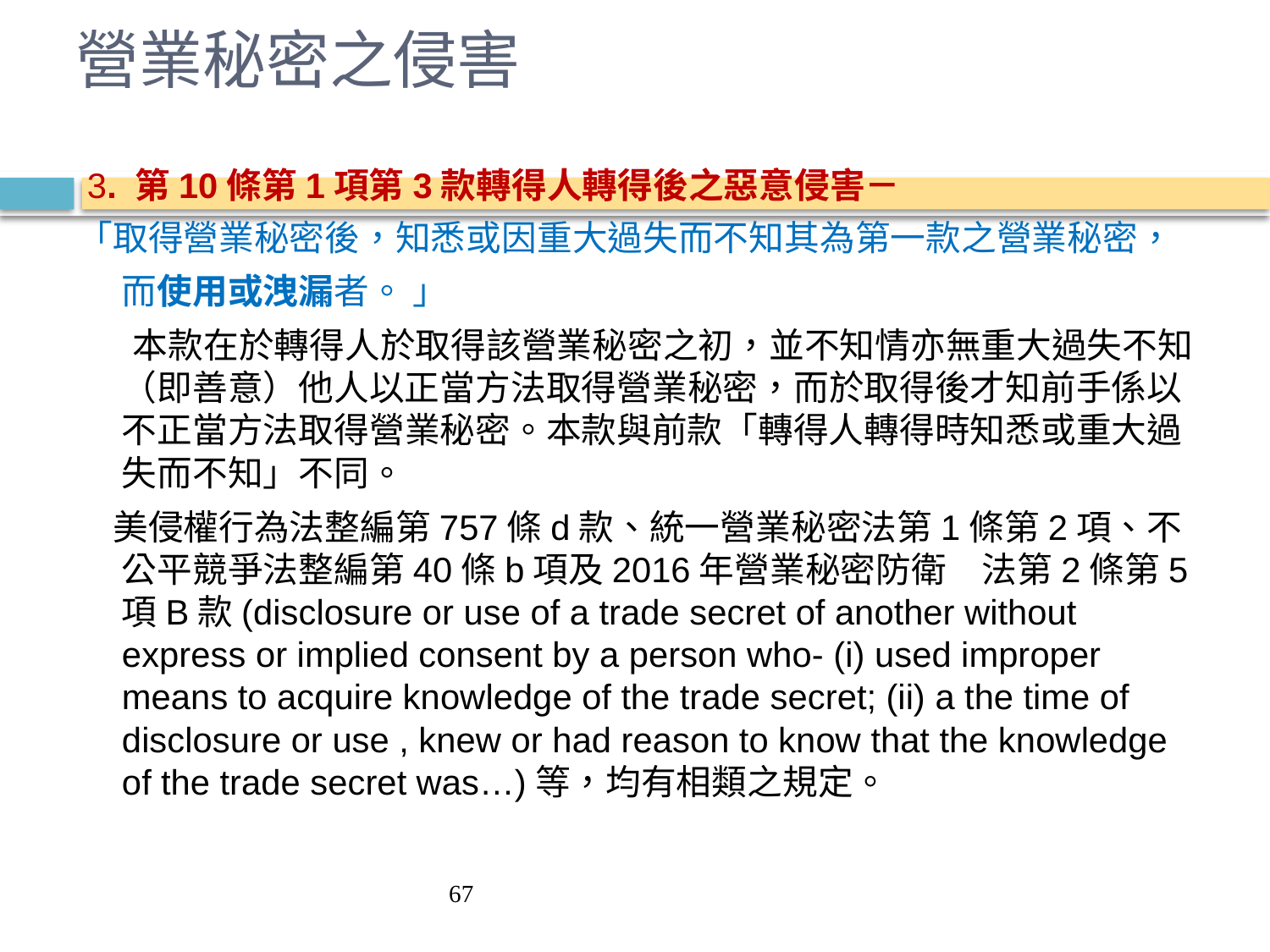

# 營業秘密之侵害
 3. 第10條第1項第3款轉得人轉得後之惡意侵害－
「取得營業秘密後，知悉或因重大過失而不知其為第一款之營業秘密， 而使用或洩漏者。 」
      本款在於轉得人於取得該營業秘密之初，並不知情亦無重大過失不知（即善意）他人以正當方法取得營業秘密，而於取得後才知前手係以不正當方法取得營業秘密。本款與前款「轉得人轉得時知悉或重大過失而不知」不同。
　美侵權行為法整編第757條d款、統一營業秘密法第1條第2項、不公平競爭法整編第40條b項及2016年營業秘密防衛　法第2條第5項B款(disclosure or use of a trade secret of another without express or implied consent by a person who- (i) used improper means to acquire knowledge of the trade secret; (ii) a the time of disclosure or use , knew or had reason to know that the knowledge of the trade secret was…)等，均有相類之規定。

67